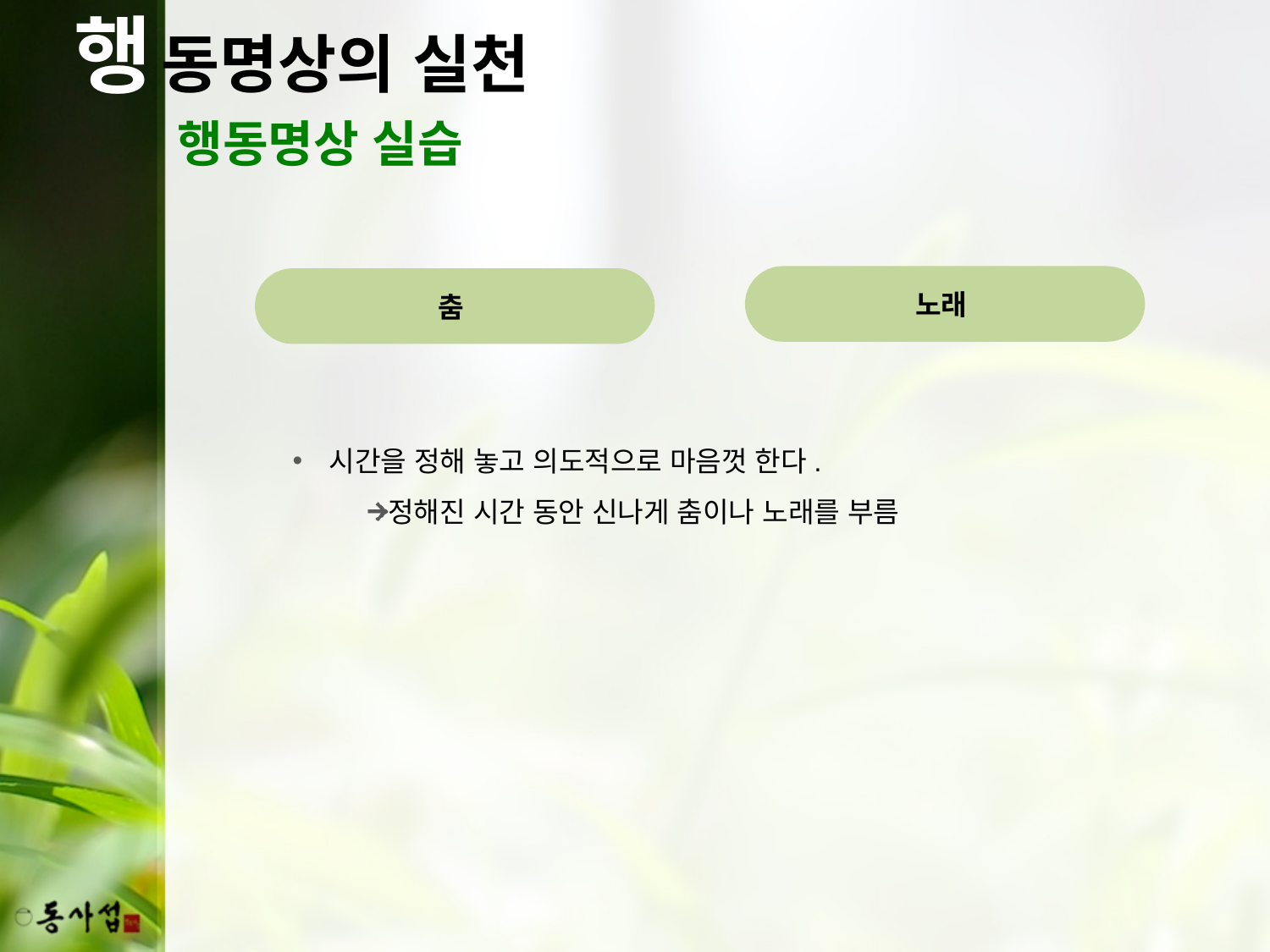

행
동명상의 실천
행동명상 실습
노래
춤
시간을 정해 놓고 의도적으로 마음껏 한다.
정해진 시간 동안 신나게 춤이나 노래를 부름